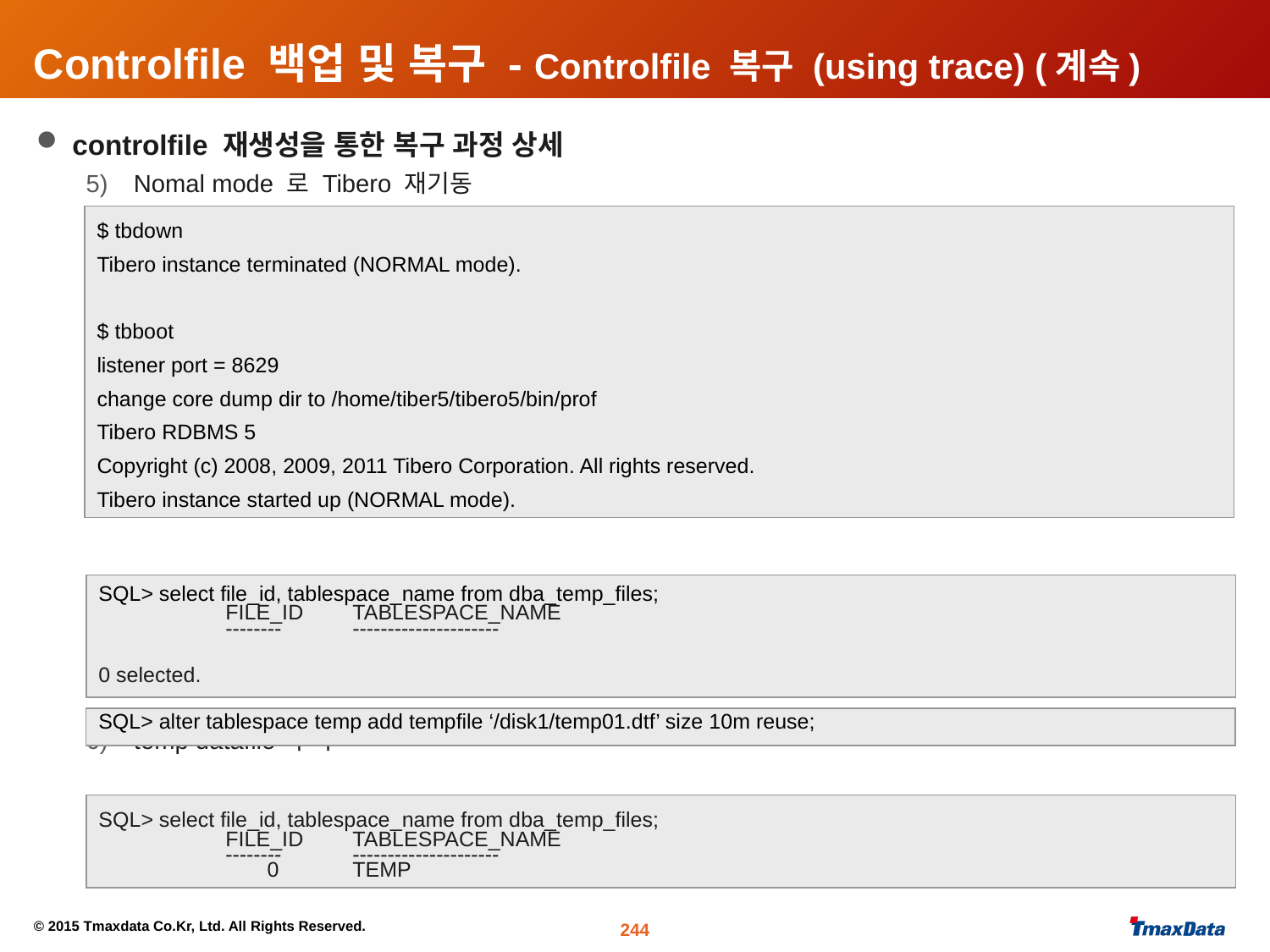

# Controlfile 백업 및 복구 - Controlfile 복구 (using trace) (계속)
 controlfile 재생성을 통한 복구 과정 상세
Nomal mode 로 Tibero 재기동

temp datafile 추가

temp datafile 확인

$ tbdown
Tibero instance terminated (NORMAL mode).

$ tbboot
listener port = 8629
change core dump dir to /home/tiber5/tibero5/bin/prof
Tibero RDBMS 5
Copyright (c) 2008, 2009, 2011 Tibero Corporation. All rights reserved.
Tibero instance started up (NORMAL mode).
SQL> select file_id, tablespace_name from dba_temp_files;
	FILE_ID	TABLESPACE_NAME
	--------	---------------------

0 selected.
SQL> alter tablespace temp add tempfile ‘/disk1/temp01.dtf’ size 10m reuse;
SQL> select file_id, tablespace_name from dba_temp_files;
	FILE_ID	TABLESPACE_NAME
	--------	---------------------
	       0	TEMP